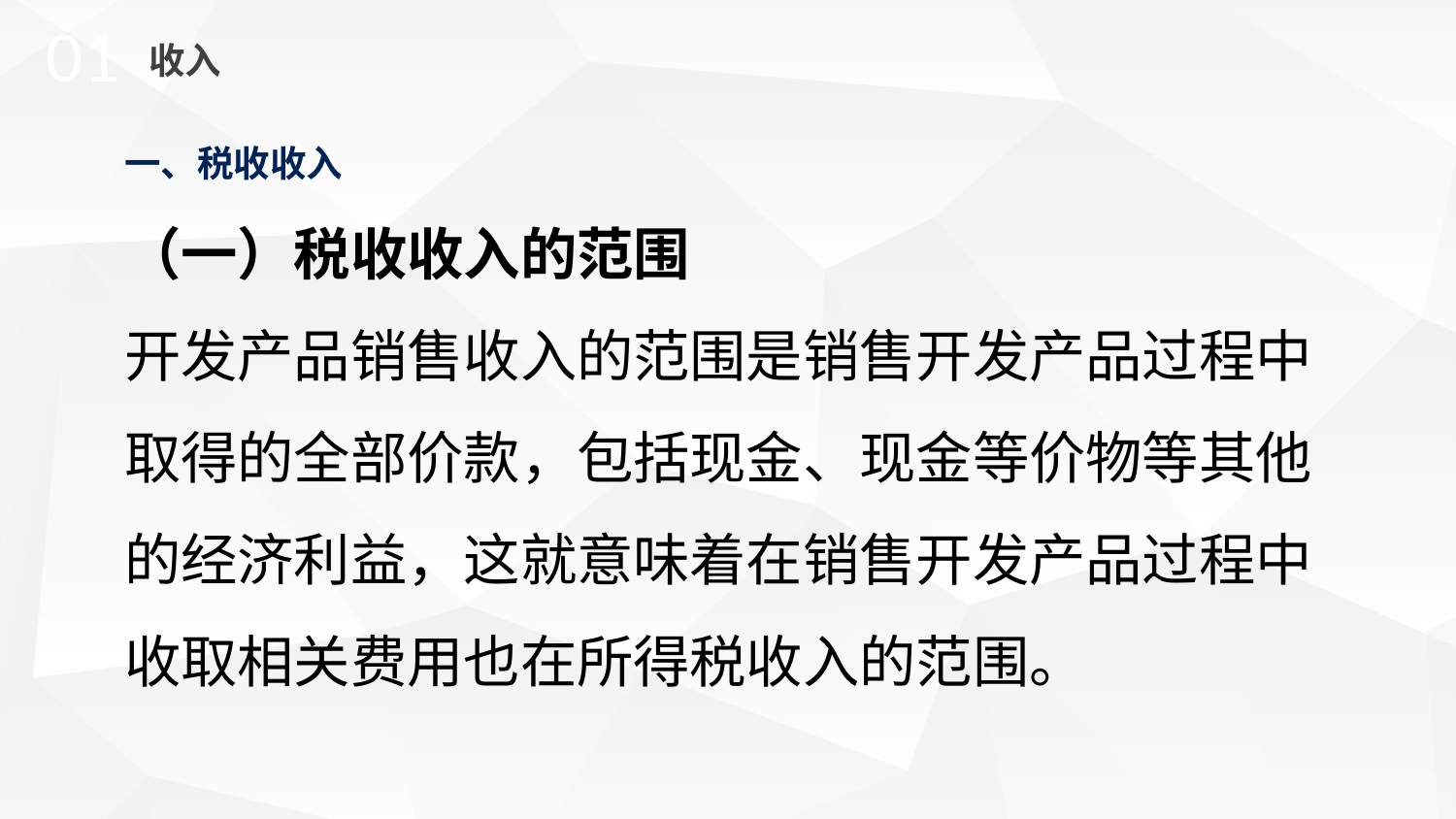

01
收入
一、税收收入
（一）税收收入的范围
开发产品销售收入的范围是销售开发产品过程中取得的全部价款，包括现金、现金等价物等其他的经济利益，这就意味着在销售开发产品过程中收取相关费用也在所得税收入的范围。